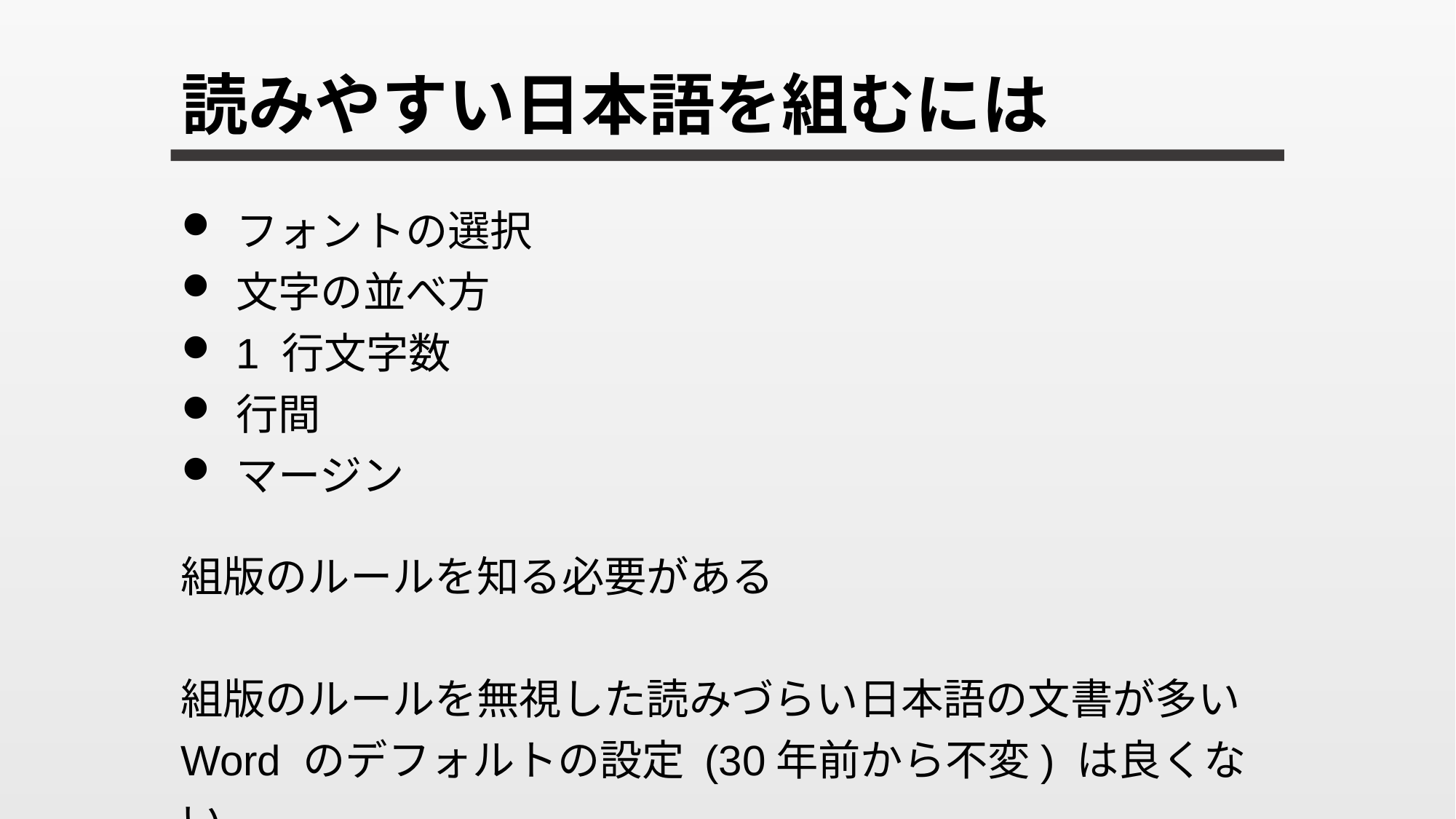

# 読みやすい日本語を組むには
フォントの選択
文字の並べ方
1 行文字数
行間
マージン
組版のルールを知る必要がある

組版のルールを無視した読みづらい日本語の文書が多い
Word のデフォルトの設定 (30年前から不変) は良くない